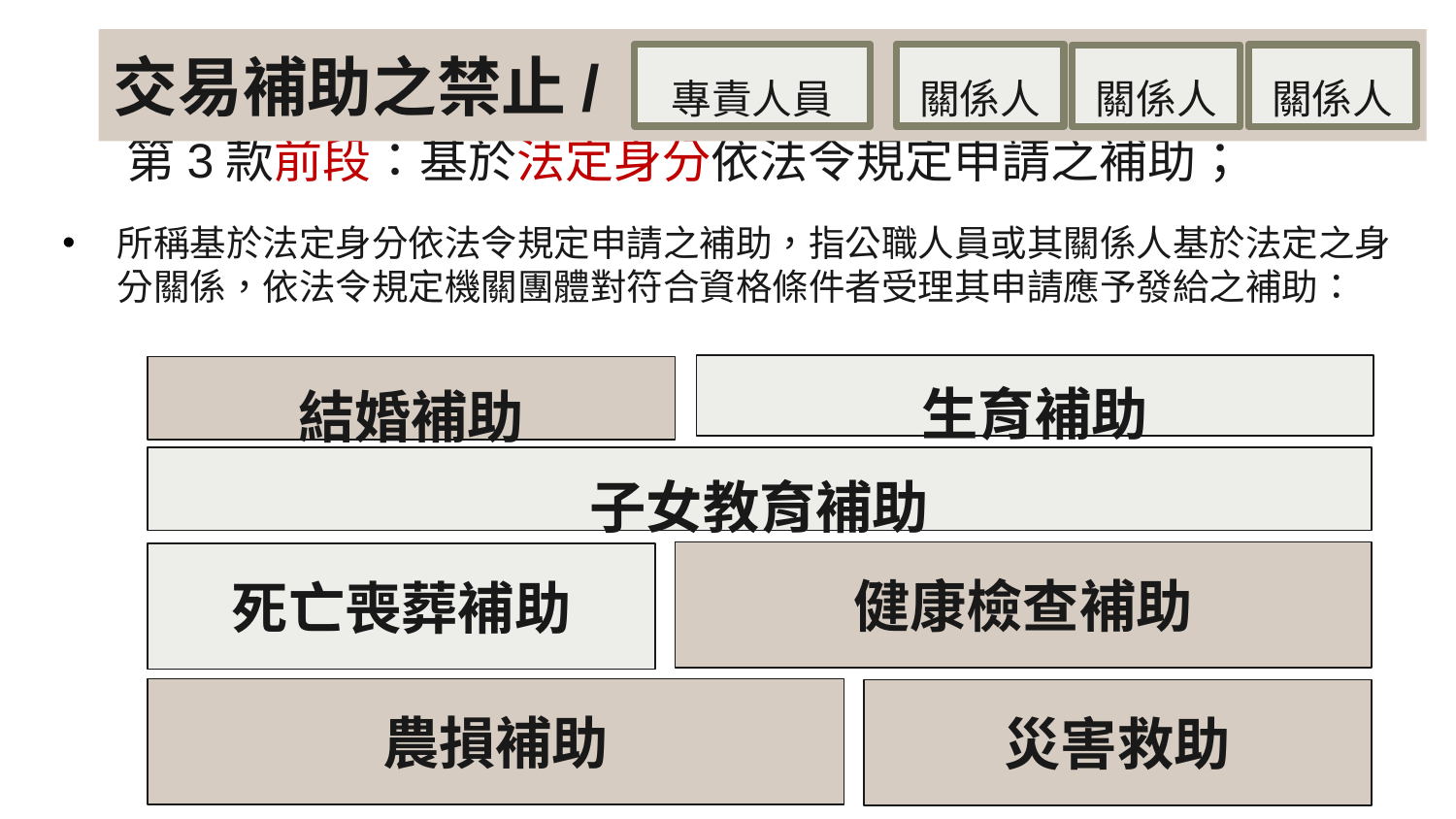

# 交易補助之禁止/
專責人員
關係人
關係人
關係人
第3款前段：基於法定身分依法令規定申請之補助；

所稱基於法定身分依法令規定申請之補助，指公職人員或其關係人基於法定之身分關係，依法令規定機關團體對符合資格條件者受理其申請應予發給之補助：
生育補助
結婚補助
子女教育補助
健康檢查補助
死亡喪葬補助
農損補助
災害救助